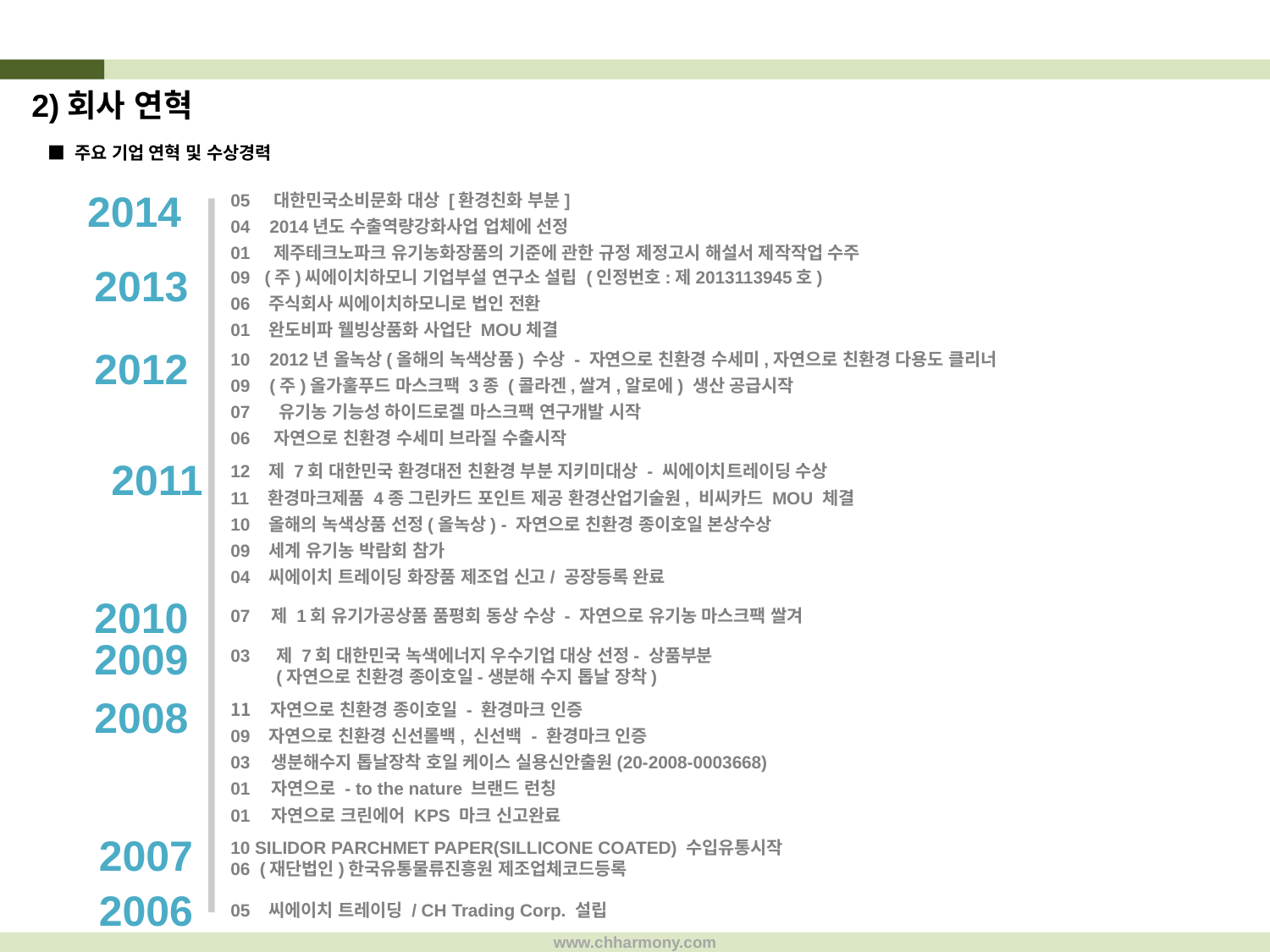

2)회사 연혁

 ■ 주요 기업 연혁 및 수상경력

2014
05    대한민국소비문화 대상 [환경친화 부분]
04    2014년도 수출역량강화사업 업체에 선정
01    제주테크노파크 유기농화장품의 기준에 관한 규정 제정고시 해설서 제작작업 수주

2013
09   (주)씨에이치하모니 기업부설 연구소 설립 (인정번호:제2013113945호)
06   주식회사 씨에이치하모니로 법인 전환
01   완도비파 웰빙상품화 사업단 MOU체결
2012
10    2012년 올녹상(올해의 녹색상품) 수상 - 자연으로 친환경 수세미,자연으로 친환경 다용도 클리너
09    (주)올가훌푸드 마스크팩 3종 (콜라겐,쌀겨,알로에) 생산 공급시작
07     유기농 기능성 하이드로겔 마스크팩 연구개발 시작
06    자연으로 친환경 수세미 브라질 수출시작
2011
12   제 7회 대한민국 환경대전 친환경 부분 지키미대상 - 씨에이치트레이딩 수상
11   환경마크제품 4종 그린카드 포인트 제공 환경산업기술원, 비씨카드 MOU 체결
10   올해의 녹색상품 선정(올녹상) - 자연으로 친환경 종이호일 본상수상
09   세계 유기농 박람회 참가
04   씨에이치 트레이딩 화장품 제조업 신고/ 공장등록 완료
2010
07 	 제 1회 유기가공상품 품평회 동상 수상 - 자연으로 유기농 마스크팩 쌀겨
2009
03 	  제 7회 대한민국 녹색에너지 우수기업 대상 선정- 상품부분 
  (자연으로 친환경 종이호일-생분해 수지 톱날 장착)
2008
 자연으로 친환경 종이호일 - 환경마크 인증
09   자연으로 친환경 신선롤백, 신선백 - 환경마크 인증
03	 생분해수지 톱날장착 호일 케이스 실용신안출원(20-2008-0003668)
01	 자연으로 - to the nature 브랜드 런칭
01	 자연으로 크린에어 KPS 마크 신고완료
2007
10 SILIDOR PARCHMET PAPER(SILLICONE COATED) 수입유통시작
06  (재단법인)한국유통물류진흥원 제조업체코드등록
2006
05   씨에이치 트레이딩 / CH Trading Corp. 설립
www.chharmony.com